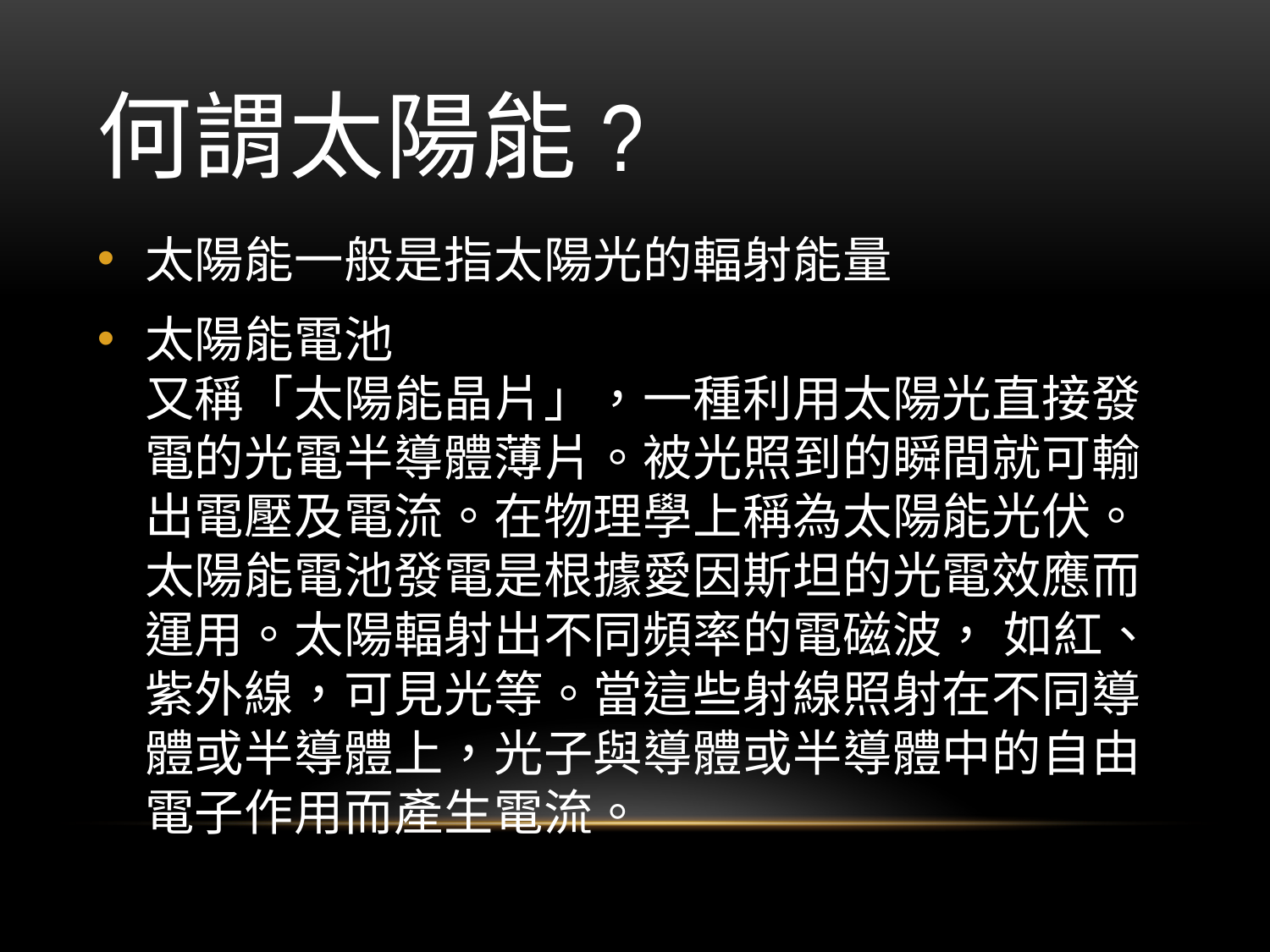

# 何謂太陽能?
太陽能一般是指太陽光的輻射能量
太陽能電池
又稱「太陽能晶片」，一種利用太陽光直接發電的光電半導體薄片。被光照到的瞬間就可輸出電壓及電流。在物理學上稱為太陽能光伏。太陽能電池發電是根據愛因斯坦的光電效應而運用。太陽輻射出不同頻率的電磁波， 如紅、紫外線，可見光等。當這些射線照射在不同導體或半導體上，光子與導體或半導體中的自由電子作用而產生電流。